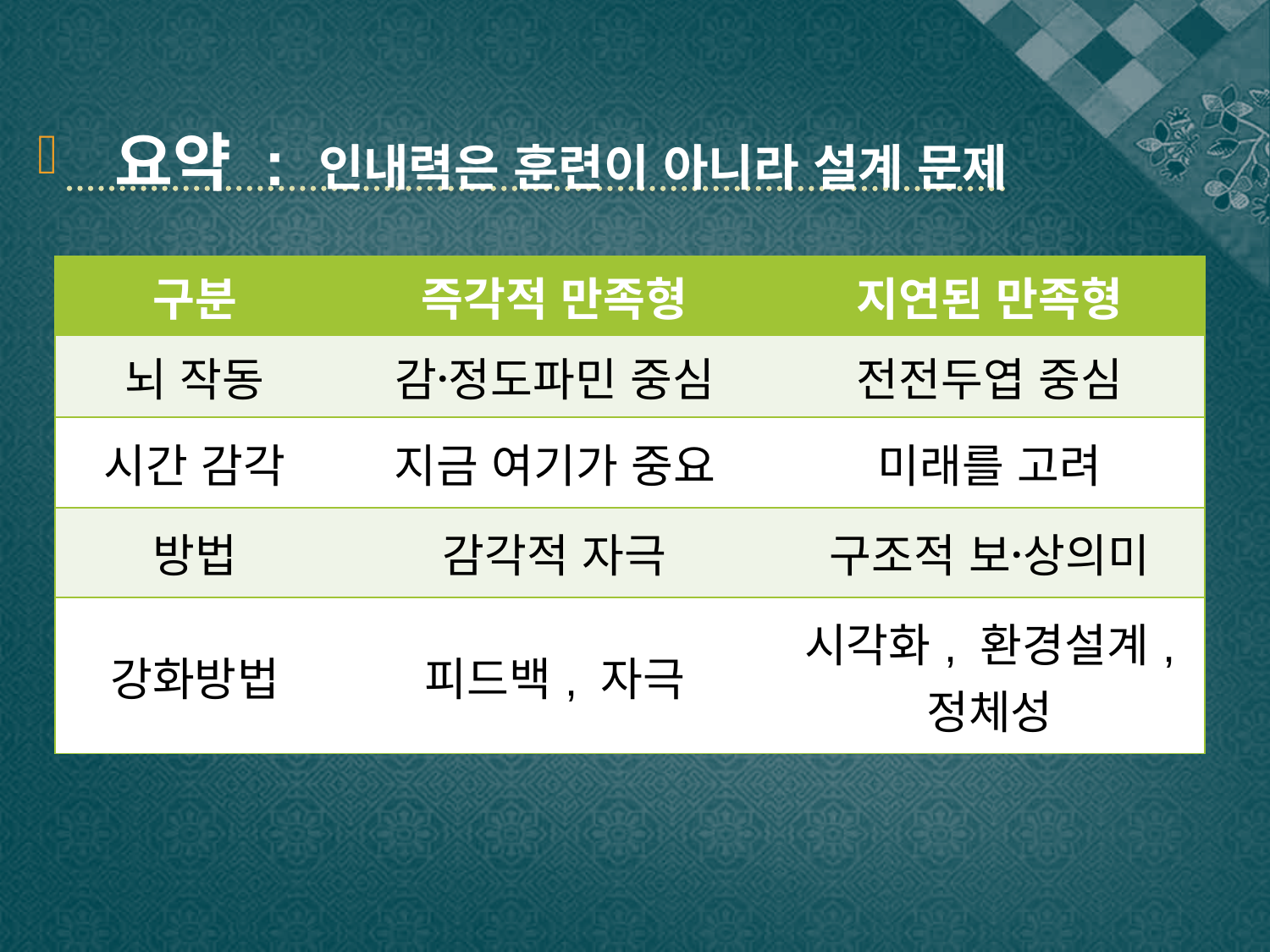

요약 : 인내력은 훈련이 아니라 설계 문제

| 구분 | 즉각적 만족형 | 지연된 만족형 |
| --- | --- | --- |
| 뇌 작동 | 감정〮도파민 중심 | 전전두엽 중심 |
| 시간 감각 | 지금 여기가 중요 | 미래를 고려 |
| 방법 | 감각적 자극 | 구조적 보상〮의미 |
| 강화방법 | 피드백, 자극 | 시각화, 환경설계, 정체성 |